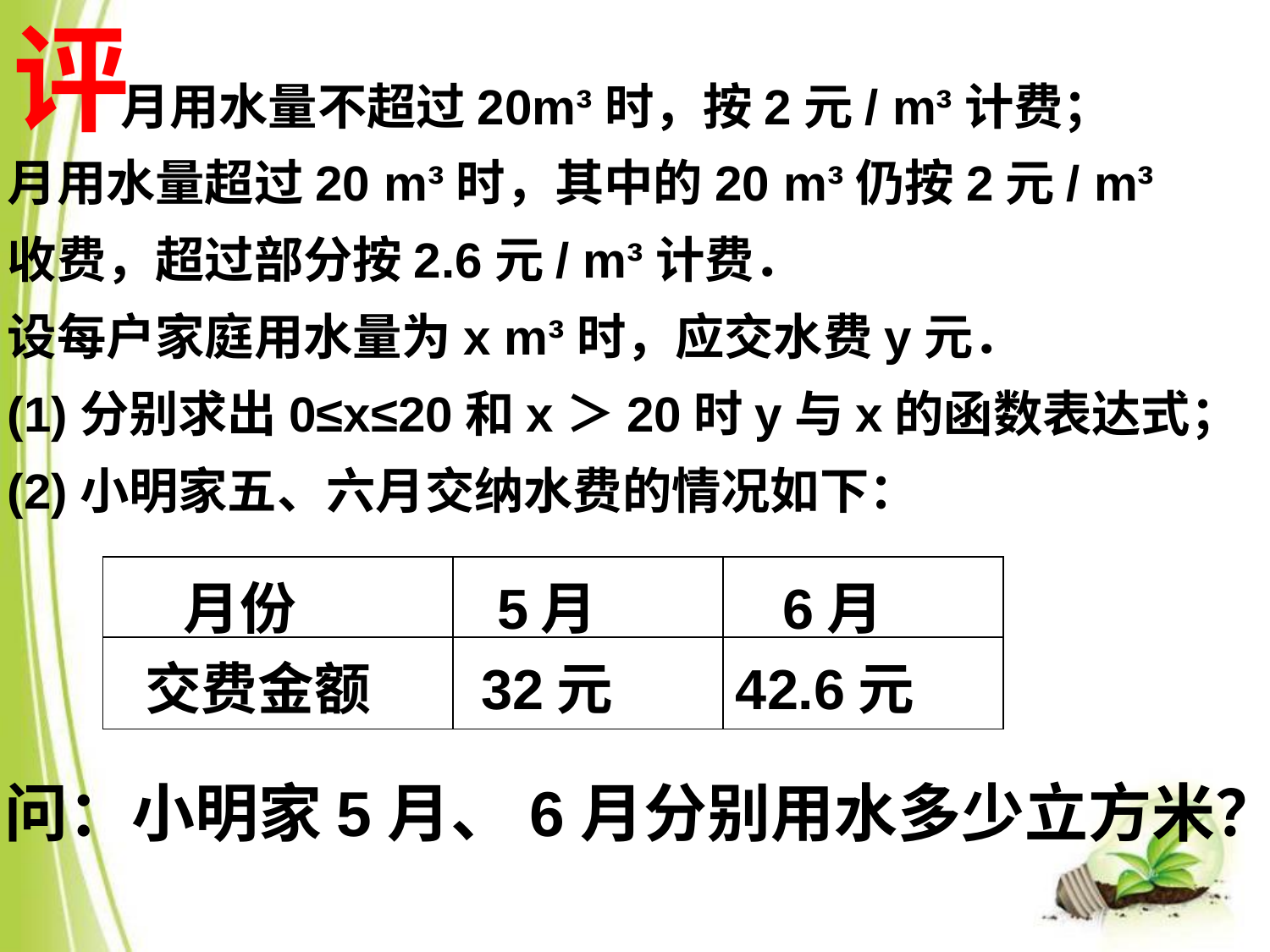

评
         月用水量不超过20m³时，按2元/ m³计费；
月用水量超过20 m³时，其中的20 m³仍按2元/ m³
收费，超过部分按2.6元/ m³计费．
设每户家庭用水量为x m³时，应交水费y元．
(1)分别求出0≤x≤20和x＞20时y与x的函数表达式；
(2)小明家五、六月交纳水费的情况如下：
| 月份 | 5月 | 6月 |
| --- | --- | --- |
| 交费金额 | 32元 | 42.6元 |
问：小明家5月、6月分别用水多少立方米？